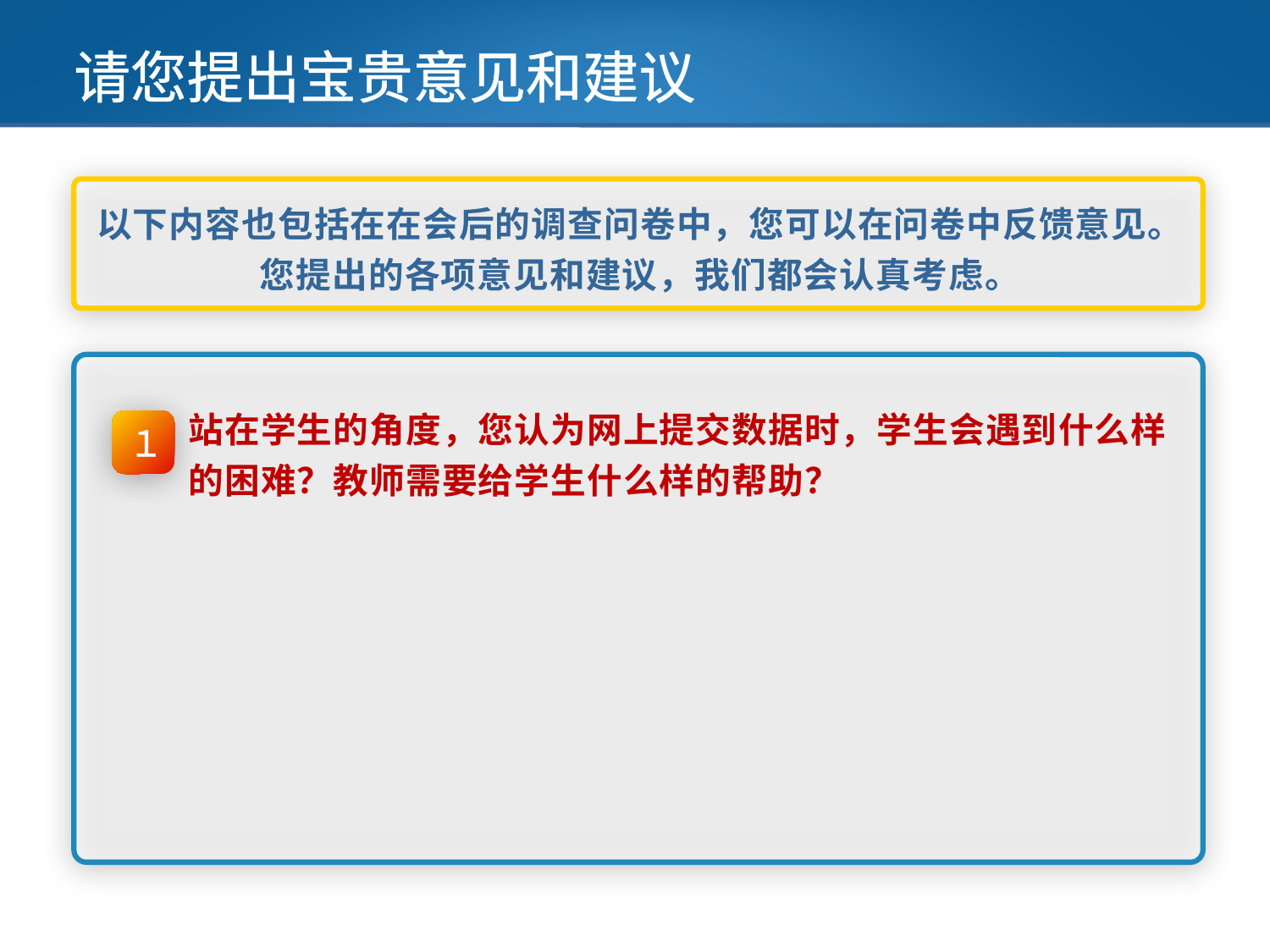

# 请您提出宝贵意见和建议

以下内容也包括在在会后的调查问卷中，您可以在问卷中反馈意见。
您提出的各项意见和建议，我们都会认真考虑。

站在学生的角度，您认为网上提交数据时，学生会遇到什么样的困难？教师需要给学生什么样的帮助？
１